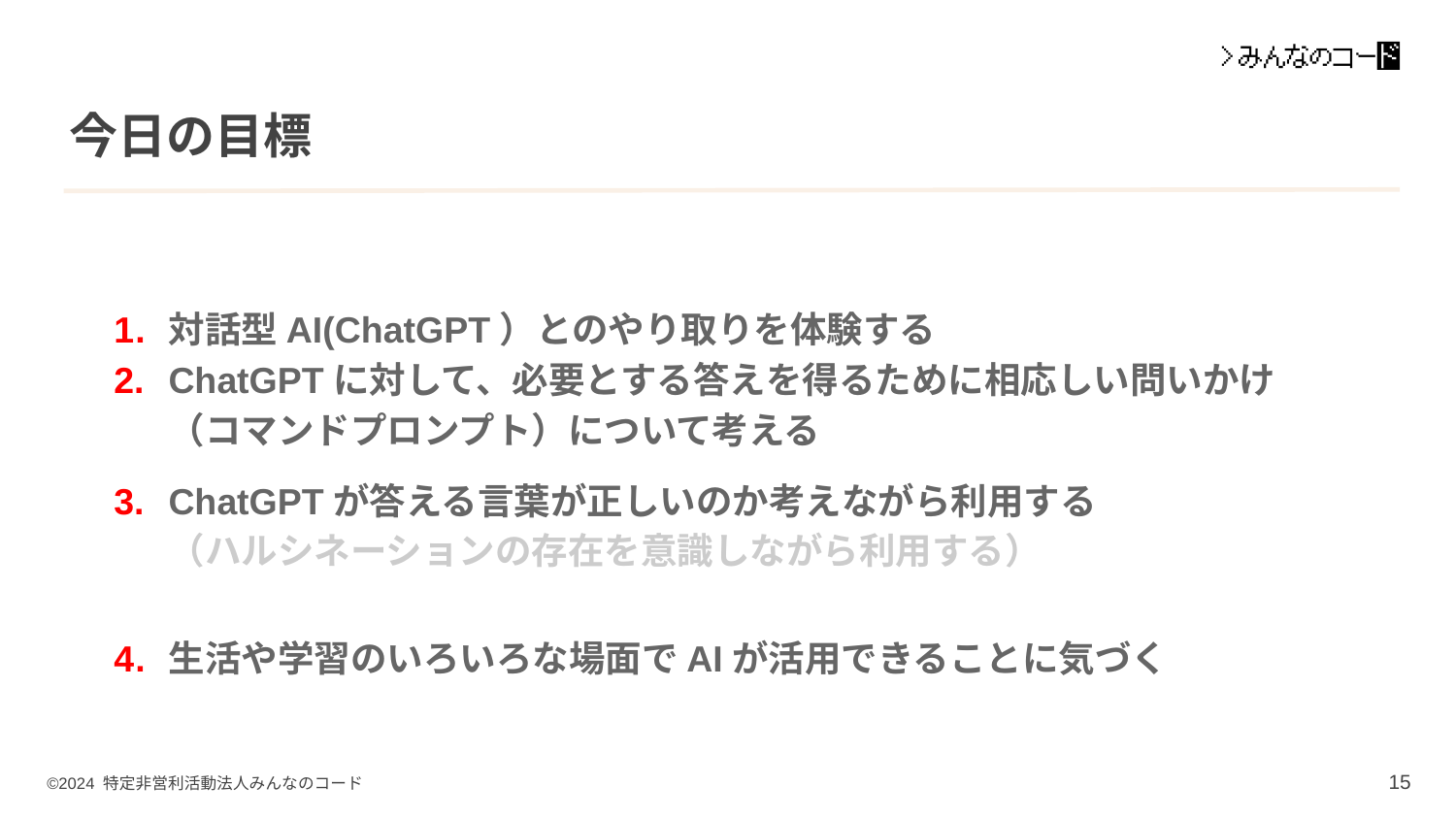

# 今日の目標
対話型AI(ChatGPT）とのやり取りを体験する
ChatGPTに対して、必要とする答えを得るために相応しい問いかけ（コマンドプロンプト）について考える
ChatGPTが答える言葉が正しいのか考えながら利用する
（ハルシネーションの存在を意識しながら利用する）
生活や学習のいろいろな場面でAIが活用できることに気づく